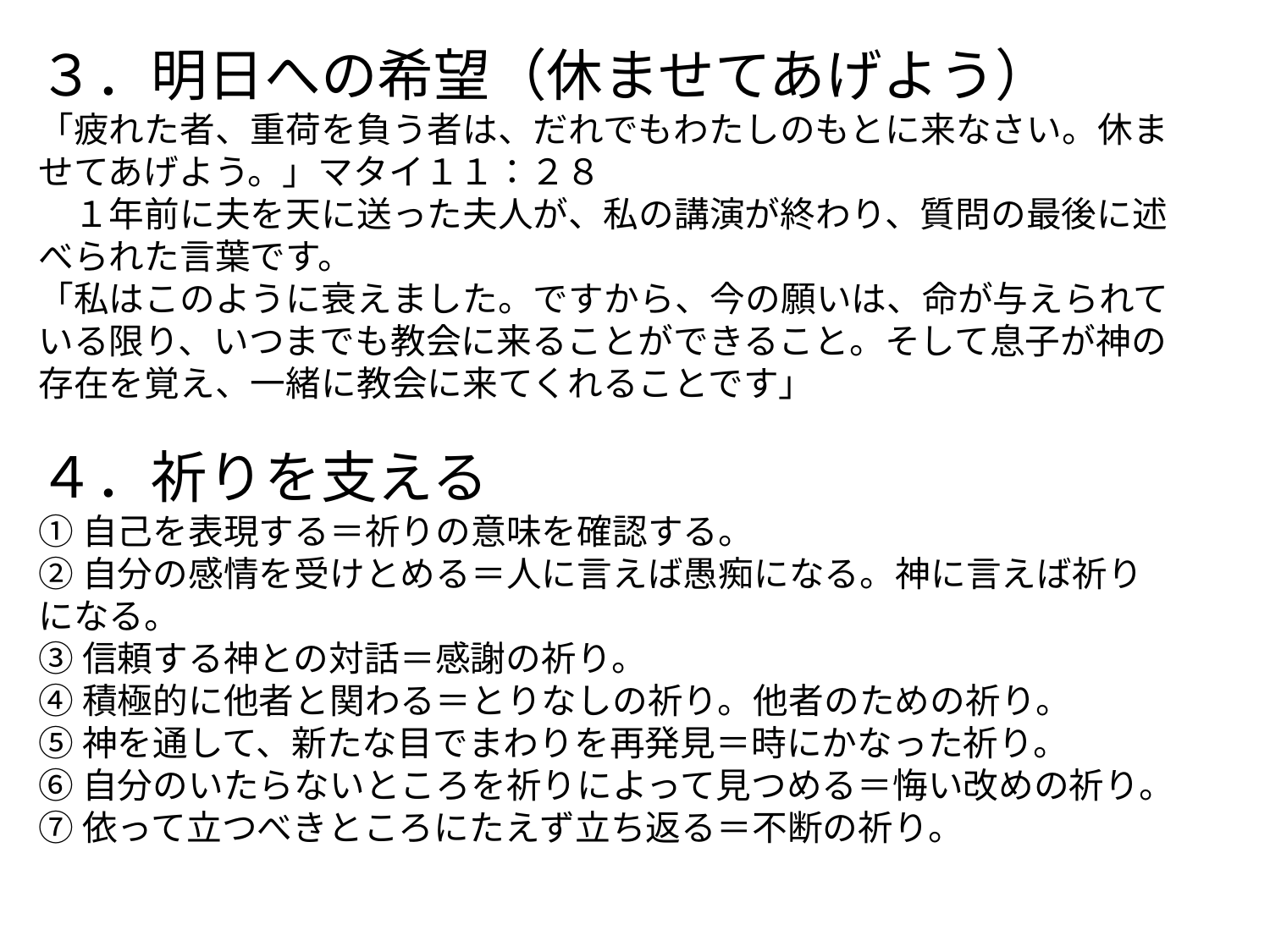

３．明日への希望（休ませてあげよう）
「疲れた者、重荷を負う者は、だれでもわたしのもとに来なさい。休ませてあげよう。」マタイ１１：２８
　１年前に夫を天に送った夫人が、私の講演が終わり、質問の最後に述べられた言葉です。
「私はこのように衰えました。ですから、今の願いは、命が与えられている限り、いつまでも教会に来ることができること。そして息子が神の存在を覚え、一緒に教会に来てくれることです」

４．祈りを支える
①自己を表現する＝祈りの意味を確認する。
②自分の感情を受けとめる＝人に言えば愚痴になる。神に言えば祈りになる。
③信頼する神との対話＝感謝の祈り。
④積極的に他者と関わる＝とりなしの祈り。他者のための祈り。
⑤神を通して、新たな目でまわりを再発見＝時にかなった祈り。
⑥自分のいたらないところを祈りによって見つめる＝悔い改めの祈り。
⑦依って立つべきところにたえず立ち返る＝不断の祈り。